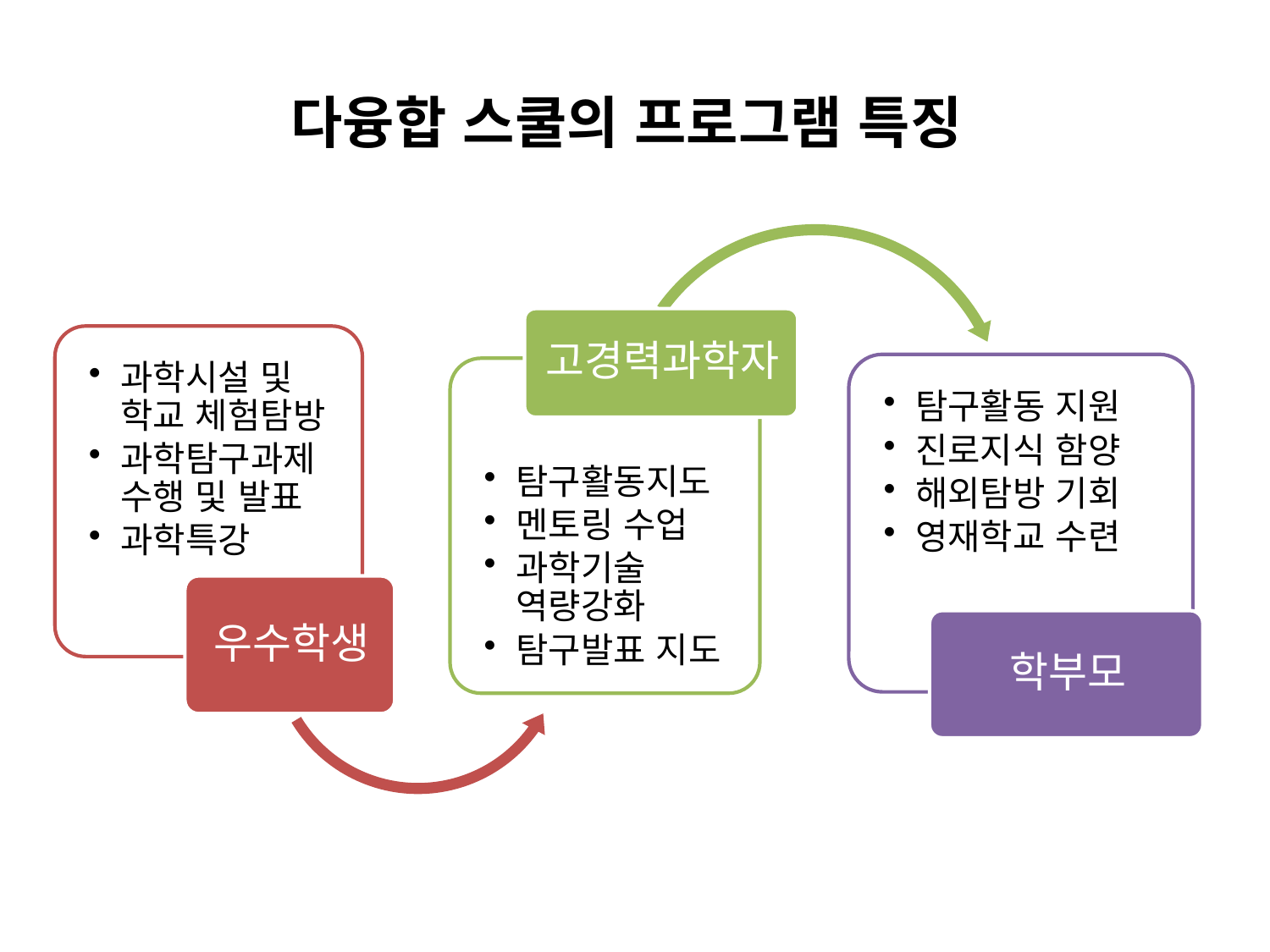

# 다융합 스쿨의 프로그램 특징
과학시설 및 학교 체험탐방
과학탐구과제 수행 및 발표
과학특강
우수학생
탐구활동지도
멘토링 수업
과학기술 역량강화
탐구발표 지도
고경력과학자
탐구활동 지원
진로지식 함양
해외탐방 기회
영재학교 수련
학부모